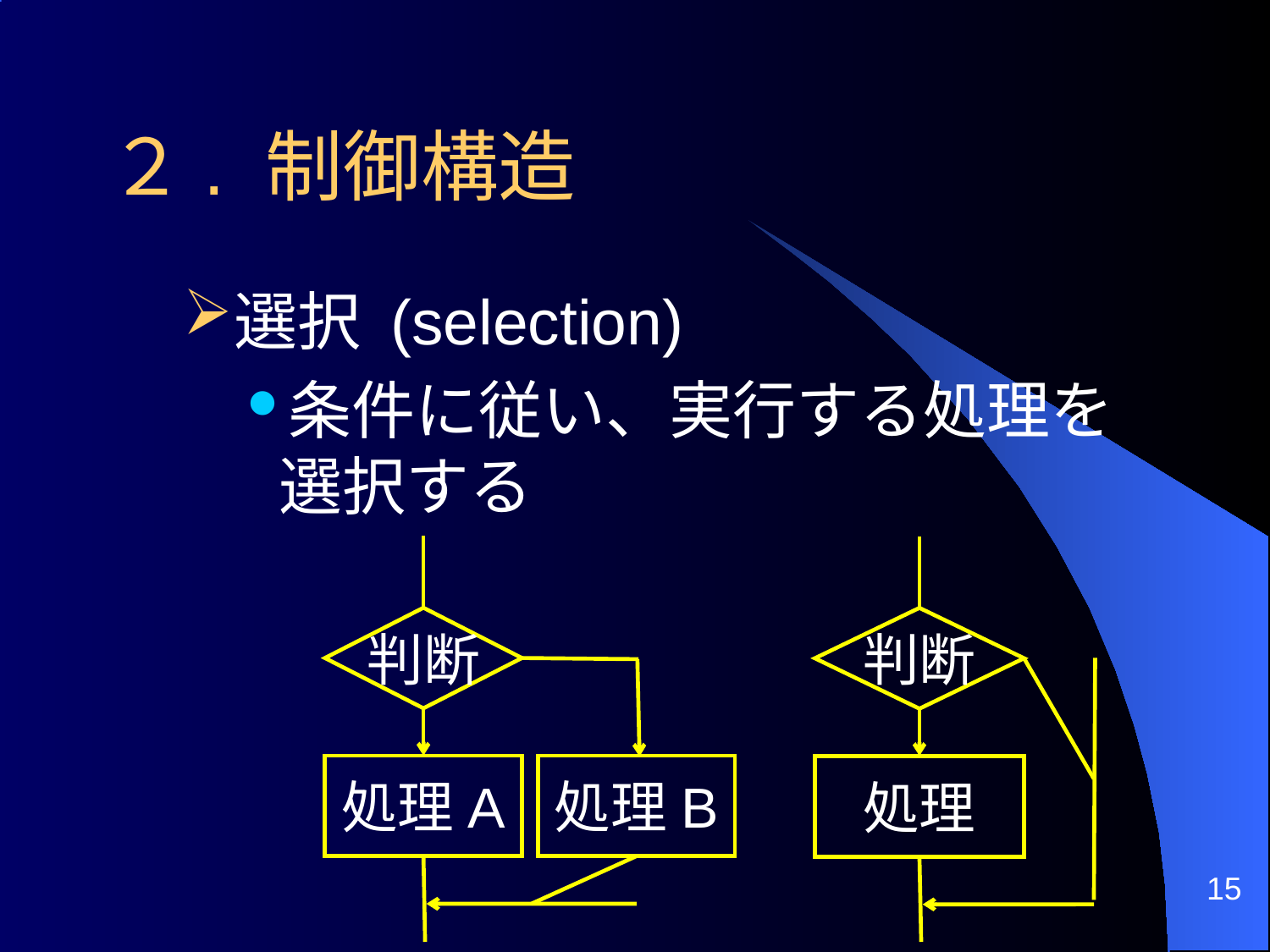

# ２. 制御構造
選択 (selection)
条件に従い、実行する処理を選択する
判断

処理A
処理B

判断

処理

15